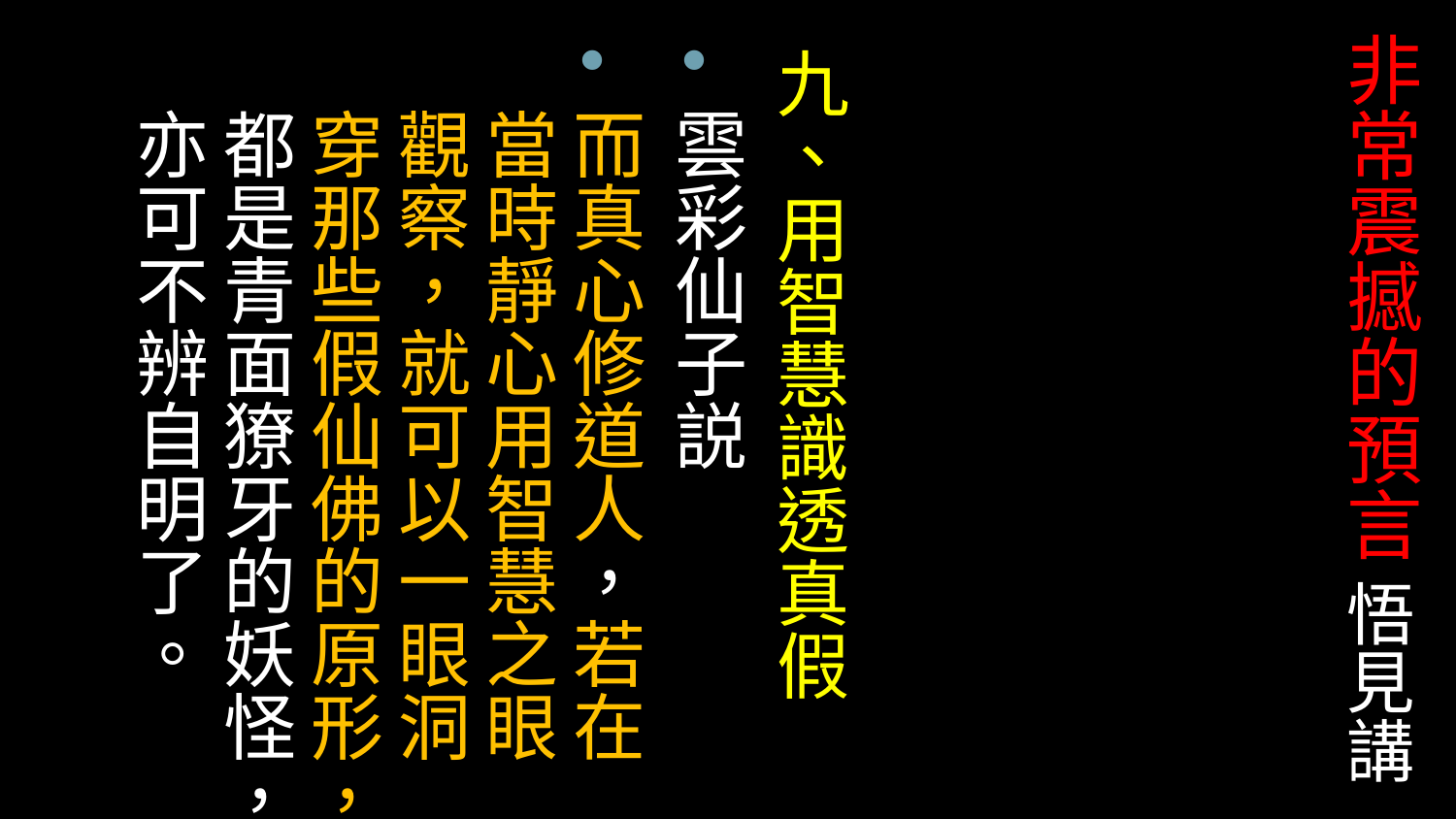

# 非常震撼的預言 悟見講
九、用智慧識透真假
雲彩仙子説
而真心修道人，若在當時靜心用智慧之眼觀察，就可以一眼洞穿那些假仙佛的原形，都是青面獠牙的妖怪，亦可不辨自明了。